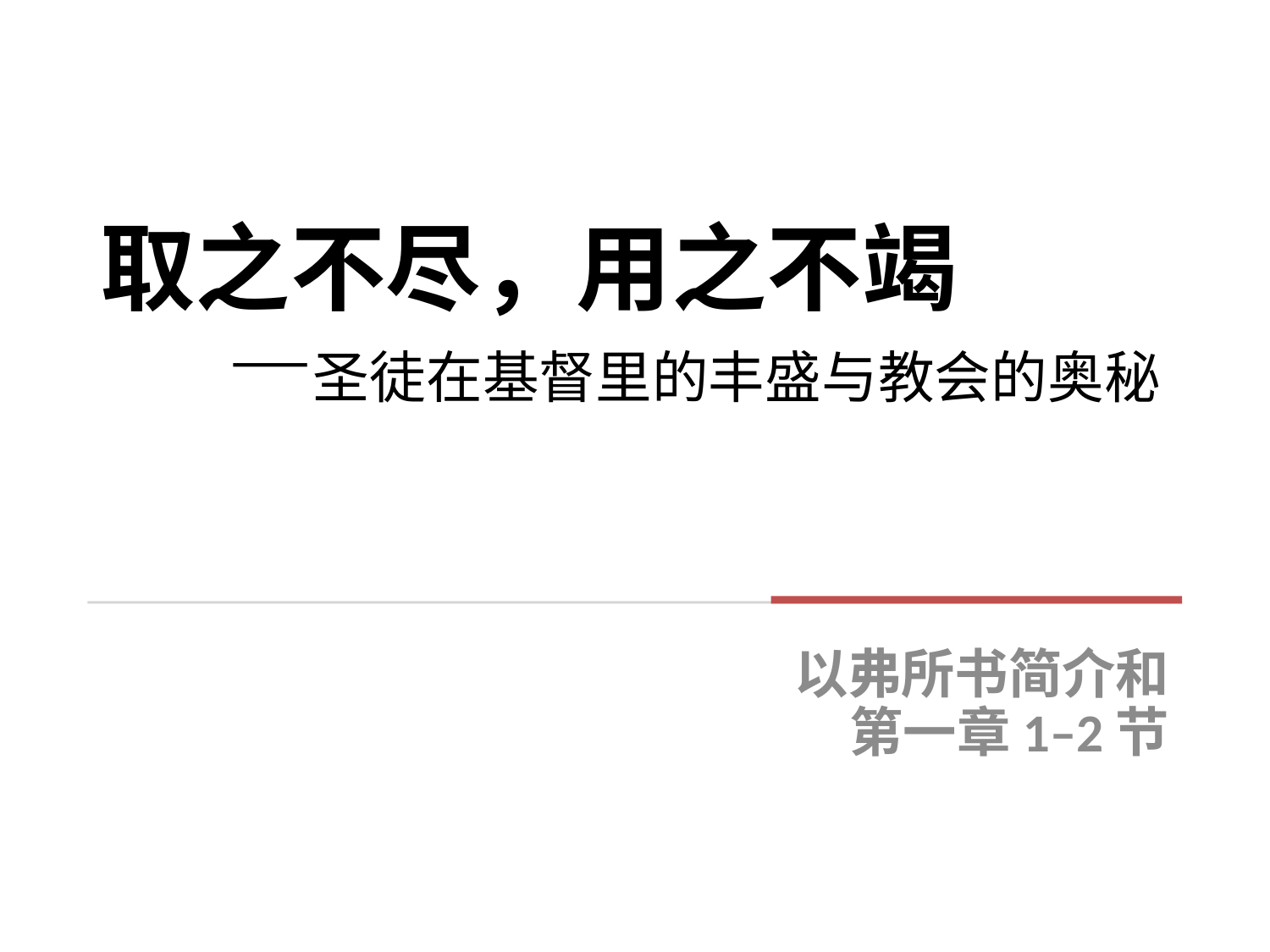

# 取之不尽，用之不竭 —圣徒在基督里的丰盛与教会的奥秘

以弗所书简介和第一章1–2节